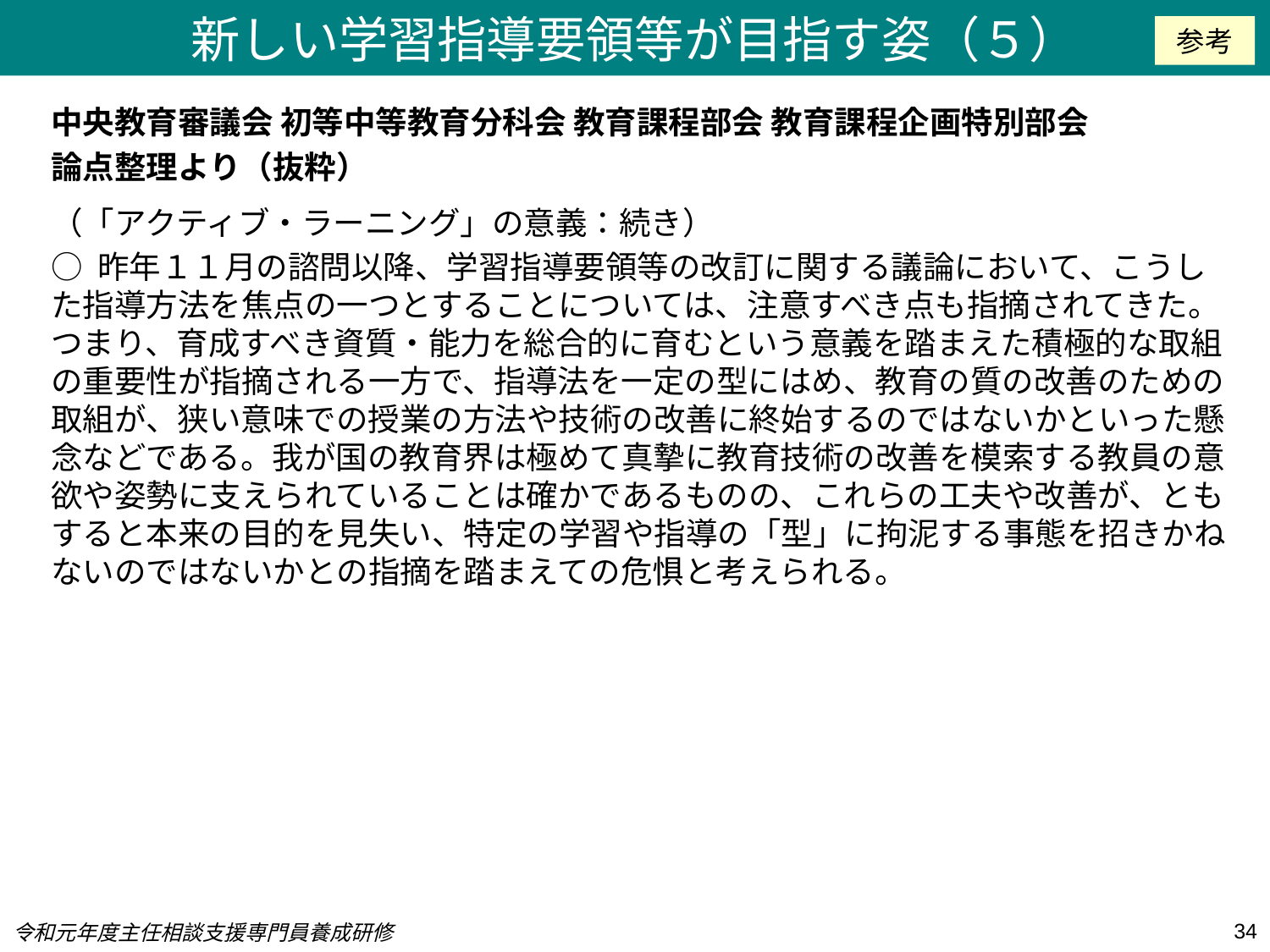

新しい学習指導要領等が目指す姿（５）
参考
中央教育審議会 初等中等教育分科会 教育課程部会 教育課程企画特別部会
論点整理より（抜粋）

（「アクティブ・ラーニング」の意義：続き）
○ 昨年１１月の諮問以降、学習指導要領等の改訂に関する議論において、こうした指導方法を焦点の一つとすることについては、注意すべき点も指摘されてきた。つまり、育成すべき資質・能力を総合的に育むという意義を踏まえた積極的な取組の重要性が指摘される一方で、指導法を一定の型にはめ、教育の質の改善のための取組が、狭い意味での授業の方法や技術の改善に終始するのではないかといった懸念などである。我が国の教育界は極めて真摯に教育技術の改善を模索する教員の意欲や姿勢に支えられていることは確かであるものの、これらの工夫や改善が、ともすると本来の目的を見失い、特定の学習や指導の「型」に拘泥する事態を招きかねないのではないかとの指摘を踏まえての危惧と考えられる。
34
令和元年度主任相談支援専門員養成研修